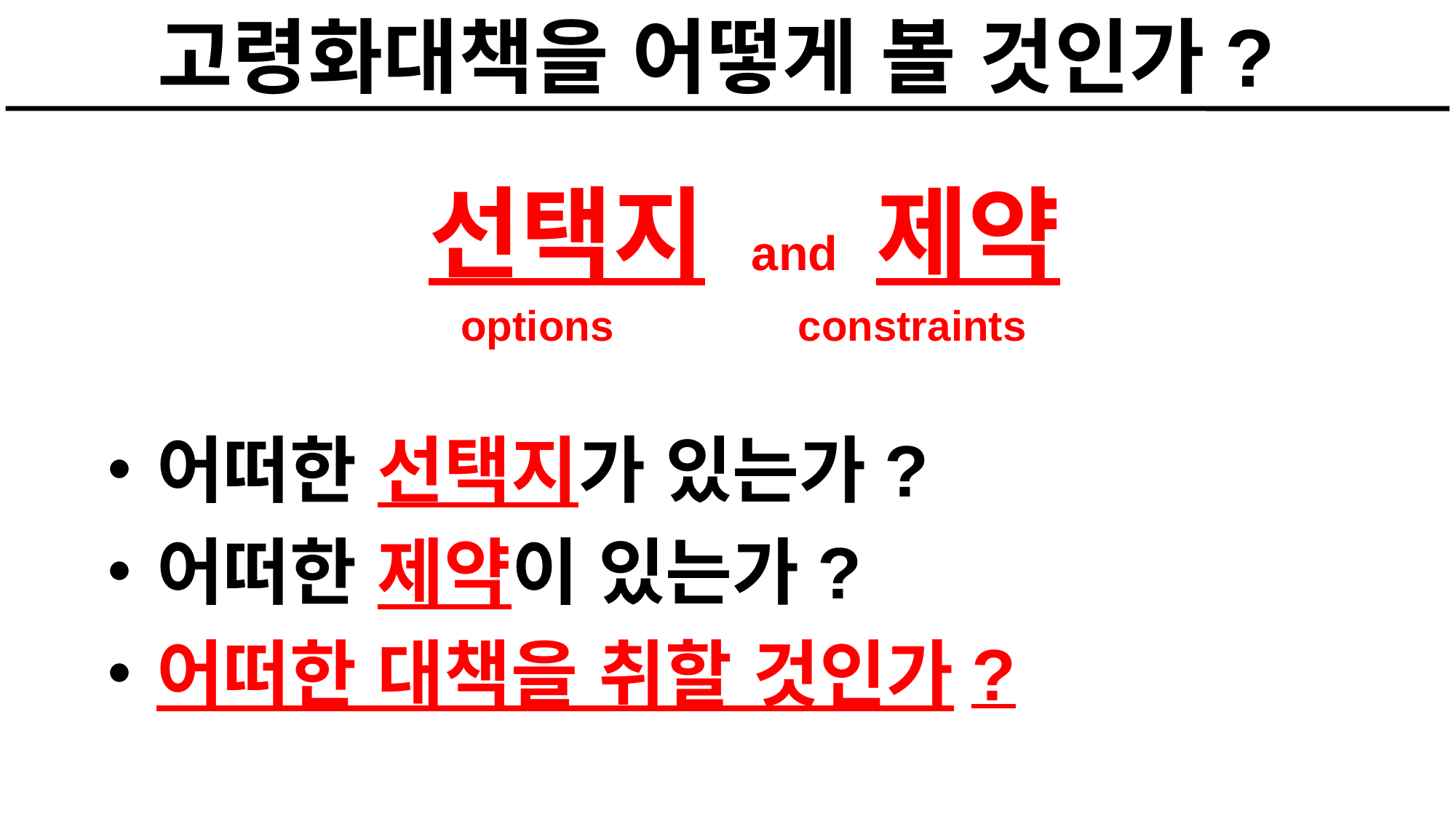

고령화대책을 어떻게 볼 것인가?

 선택지 and  제약
        　　　　　　 　   options       　    constraints

　・어떠한 선택지가 있는가?
　・어떠한 제약이 있는가?
　・어떠한 대책을 취할 것인가?